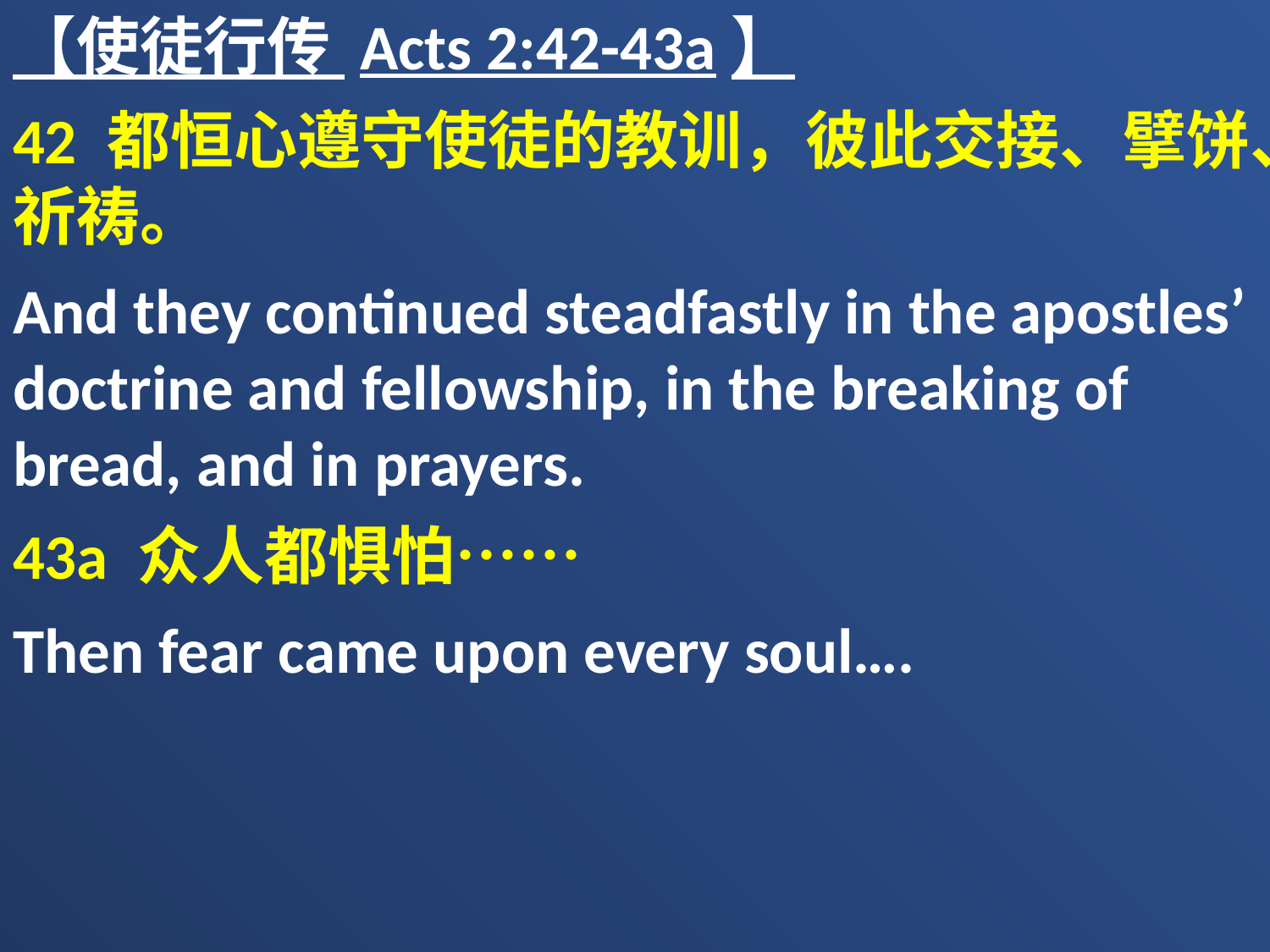

【使徒行传 Acts 2:42-43a】
42 都恒心遵守使徒的教训，彼此交接、擘饼、祈祷。
And they continued steadfastly in the apostles’ doctrine and fellowship, in the breaking of bread, and in prayers.
43a 众人都惧怕……
Then fear came upon every soul….